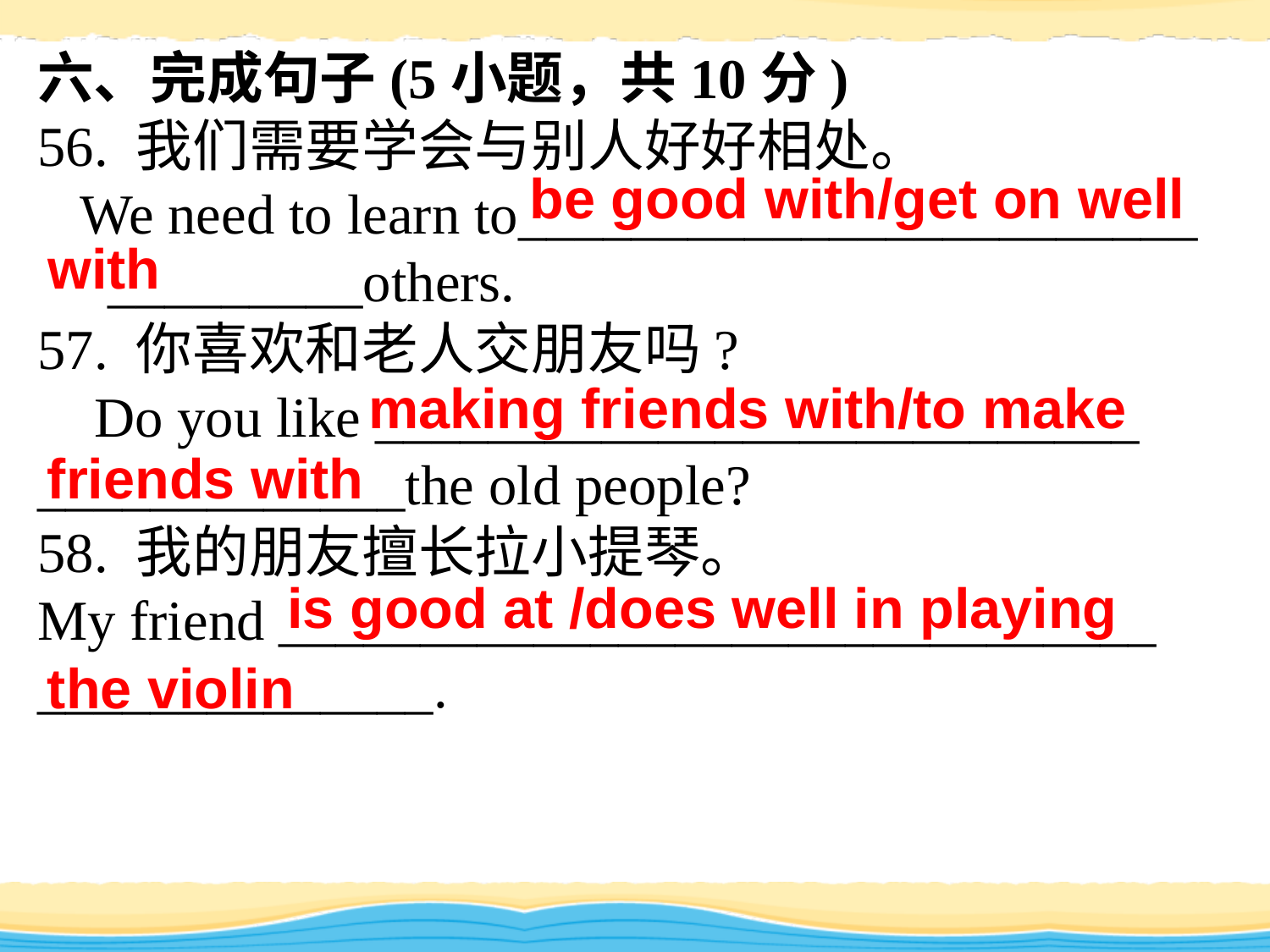

六、完成句子(5小题，共10分)
56. 我们需要学会与别人好好相处。
   We need to learn to________________________      _________others.
57. 你喜欢和老人交朋友吗?
    Do you like ___________________________ _____________the old people?
58. 我的朋友擅长拉小提琴。
My friend _______________________________
______________.
be good with/get on well
with
making friends with/to make
friends with
is good at /does well in playing
the violin